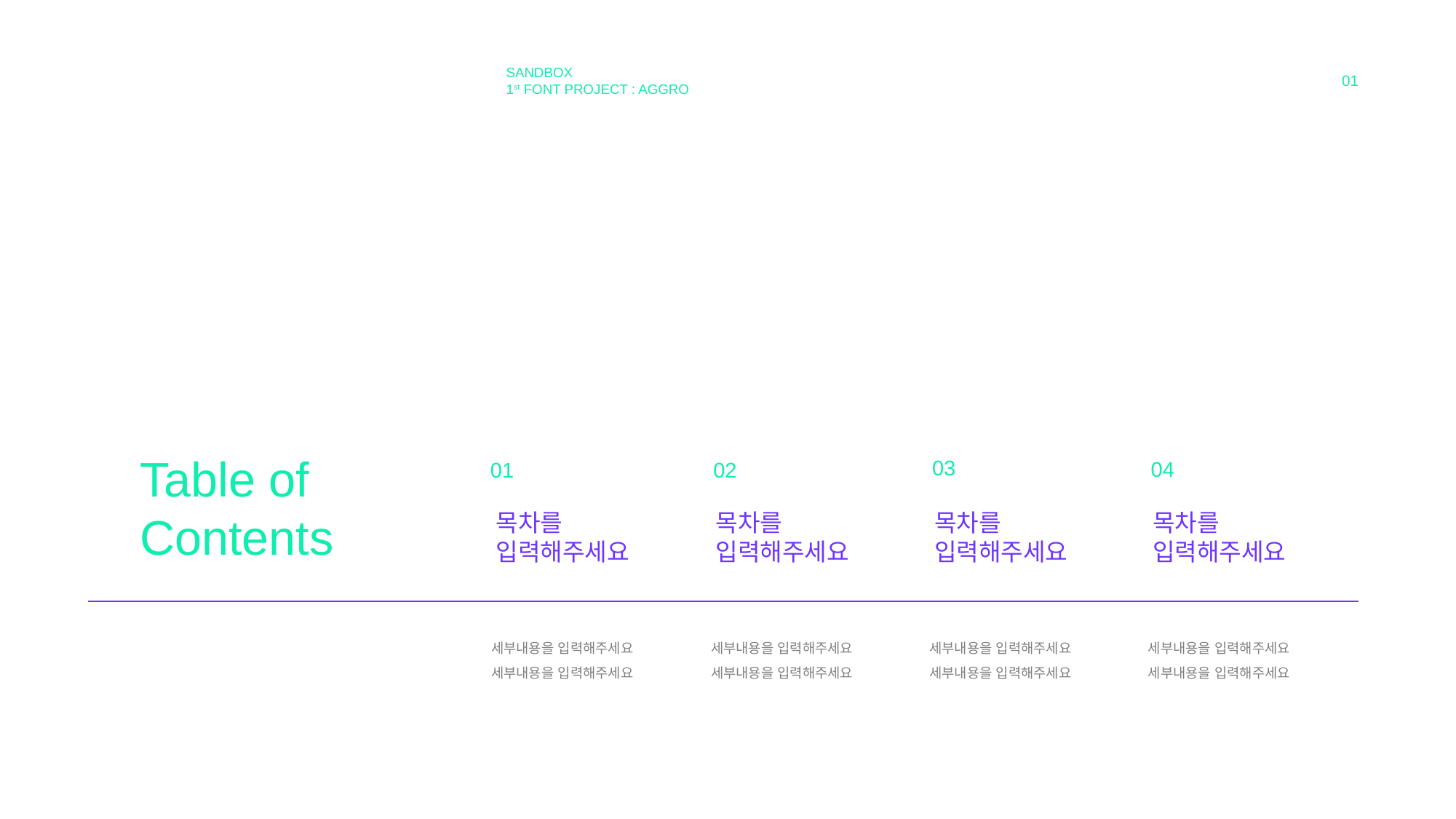

SANDBOX
1st FONT PROJECT : AGGRO
01
Table of
Contents
03
04
01
02
목차를
입력해주세요
목차를
입력해주세요
목차를
입력해주세요
목차를
입력해주세요
세부내용을 입력해주세요
세부내용을 입력해주세요
세부내용을 입력해주세요
세부내용을 입력해주세요
세부내용을 입력해주세요
세부내용을 입력해주세요
세부내용을 입력해주세요
세부내용을 입력해주세요